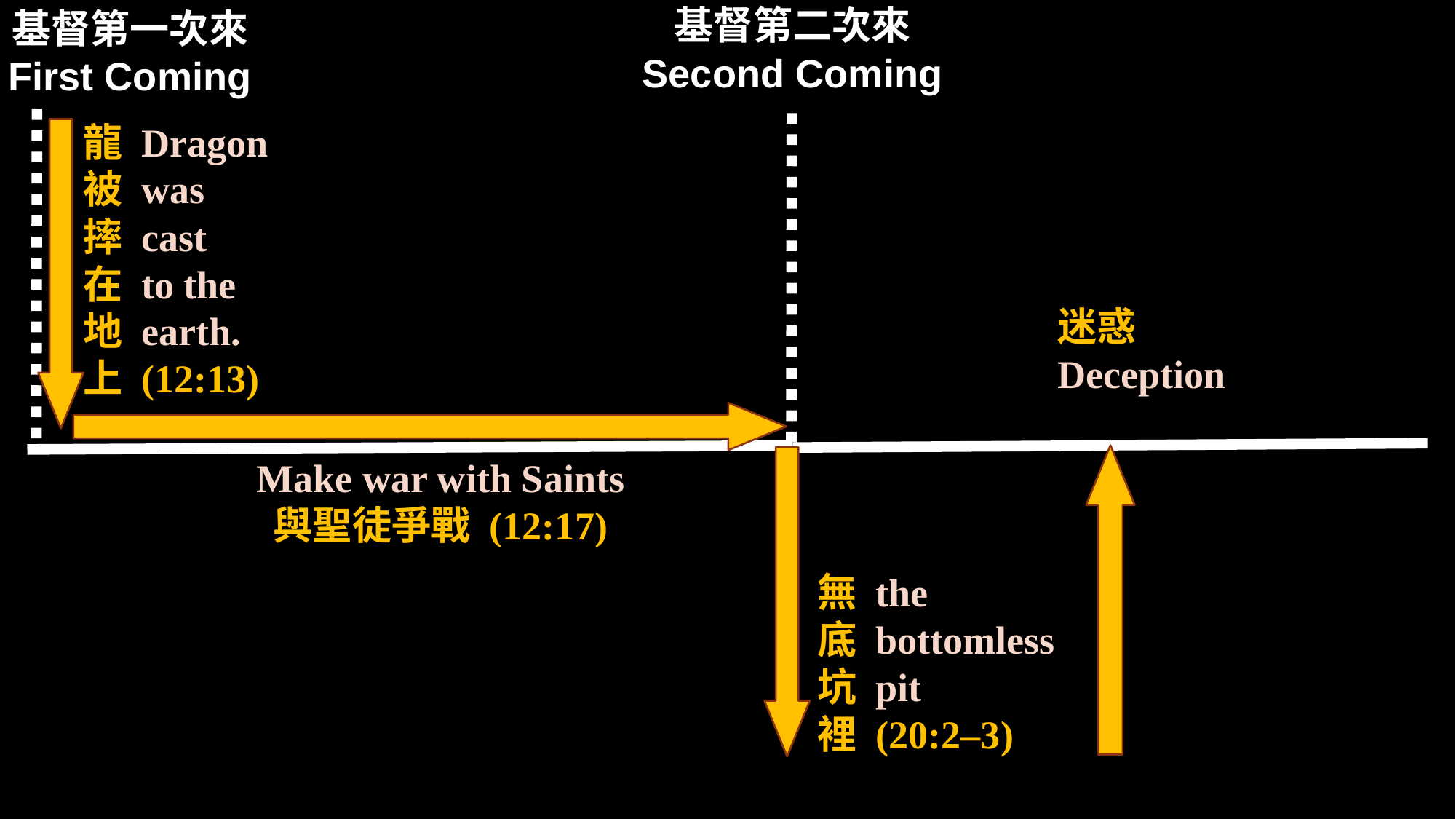

基督第二次來
Second Coming
基督第一次來
First Coming

龍 Dragon
被 was
摔 cast
在 to the
地 earth.
上 (12:13)

迷惑
Deception

Make war with Saints
與聖徒爭戰 (12:17)
無 the
底 bottomless
坑 pit
裡 (20:2–3)